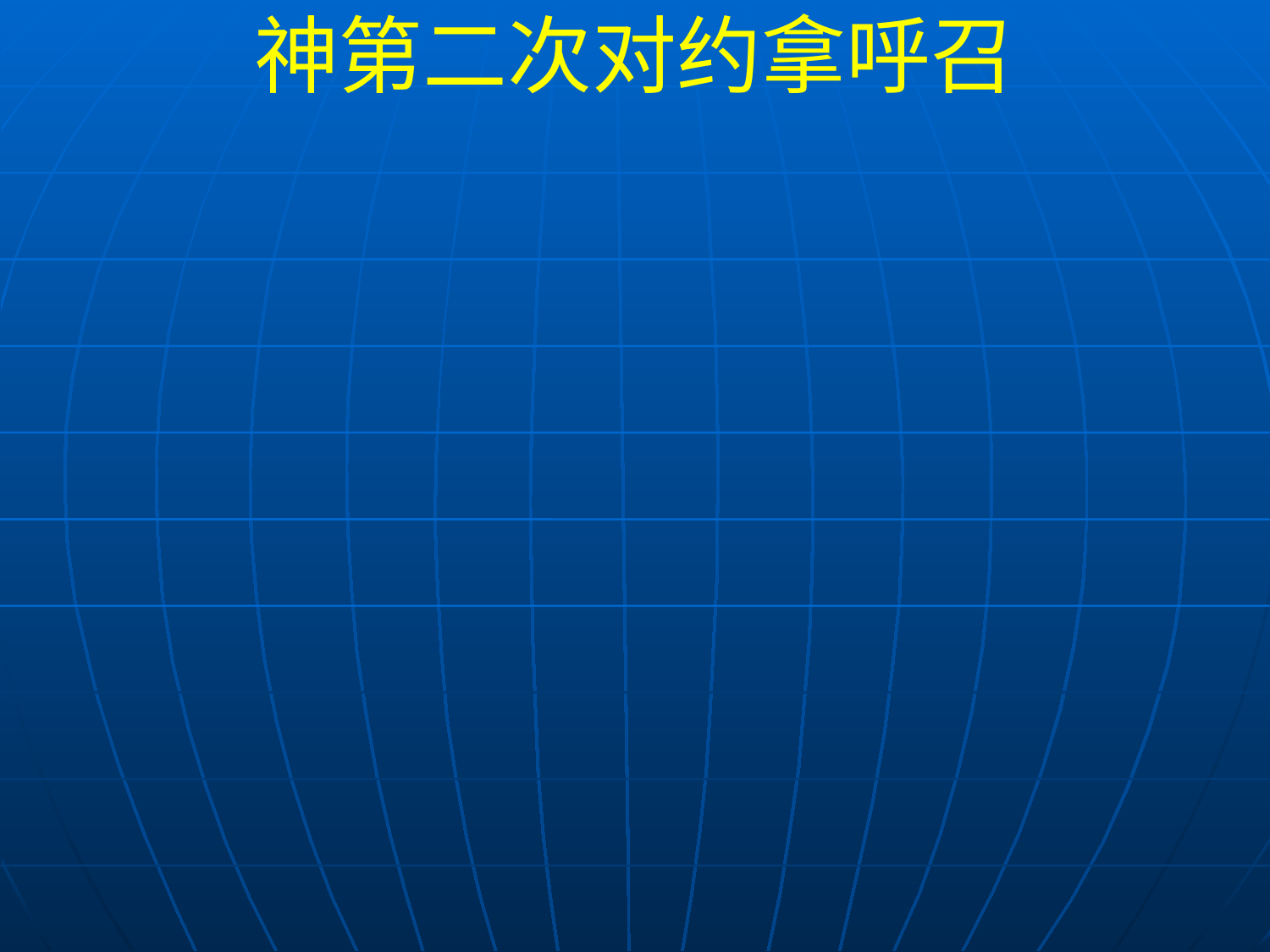

神第二次对约拿呼召
耶和華的話二次臨到約拿說:起來!往尼尼微大城去,向其中的居民宣告我所吩咐你的話 3:1-2
这次约拿起来顺服神,到尼尼微向尼尼微人宣告神的审判;尼尼微的人民与皇帝听了约拿的宣告就悔改;神就施怜悯
结果:4:1-3這事約拿大大不悅,且甚發怒,就禱告耶和華說:耶和華啊,我在本國的時候豈不是這樣說嗎?我知道你是有恩典、有憐憫的神,不輕易發怒,有豐盛的慈愛,並且後悔不降所說的災,所以我急速逃往他施去